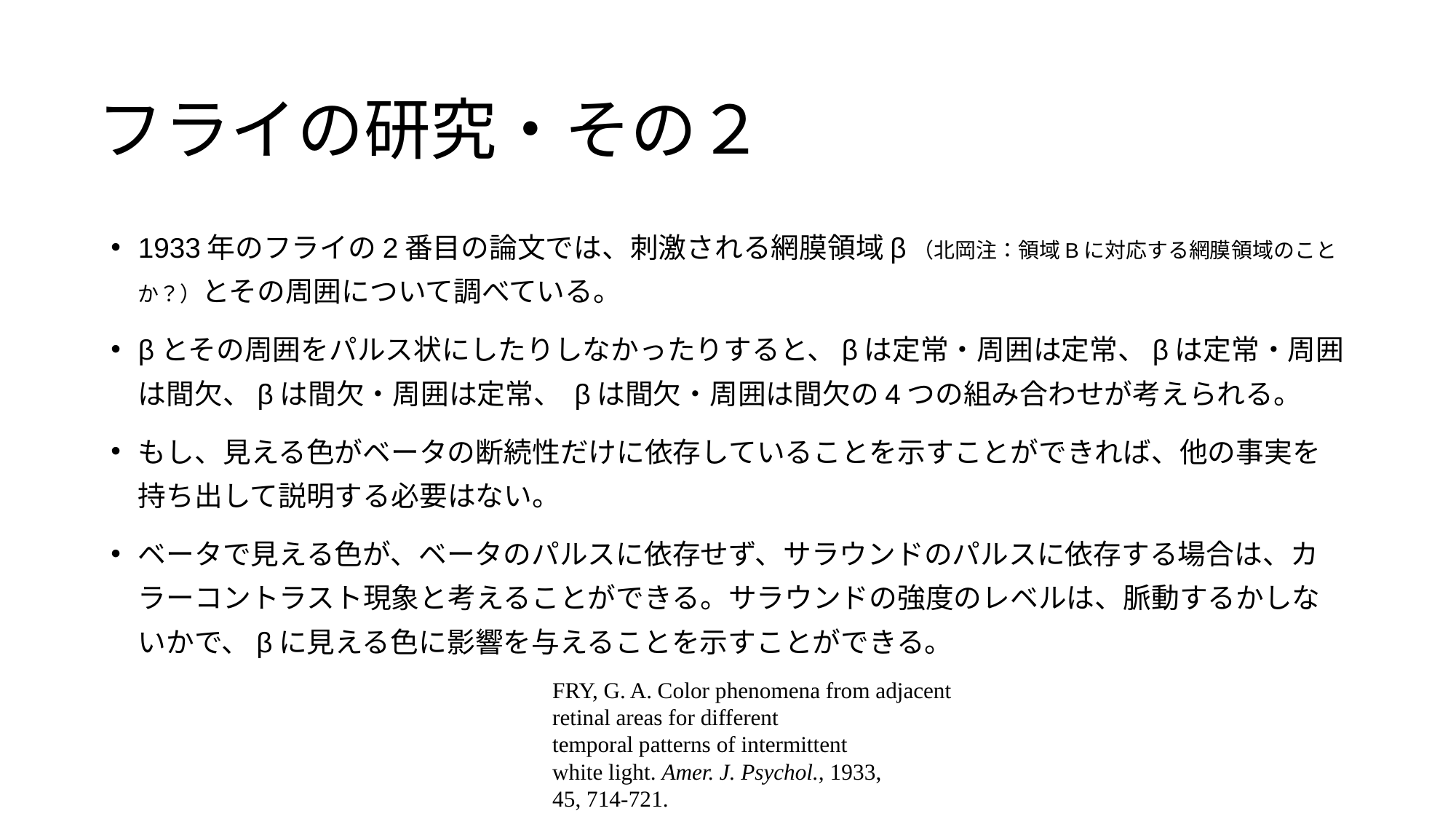

# フライの研究・その２
1933年のフライの2番目の論文では、刺激される網膜領域β（北岡注：領域Bに対応する網膜領域のことか？）とその周囲について調べている。
βとその周囲をパルス状にしたりしなかったりすると、βは定常・周囲は定常、βは定常・周囲は間欠、βは間欠・周囲は定常、 βは間欠・周囲は間欠の4つの組み合わせが考えられる。
もし、見える色がベータの断続性だけに依存していることを示すことができれば、他の事実を持ち出して説明する必要はない。
ベータで見える色が、ベータのパルスに依存せず、サラウンドのパルスに依存する場合は、カラーコントラスト現象と考えることができる。サラウンドの強度のレベルは、脈動するかしないかで、βに見える色に影響を与えることを示すことができる。
FRY, G. A. Color phenomena from adjacent
retinal areas for different
temporal patterns of intermittent
white light. Amer. J. Psychol., 1933,
45, 714-721.